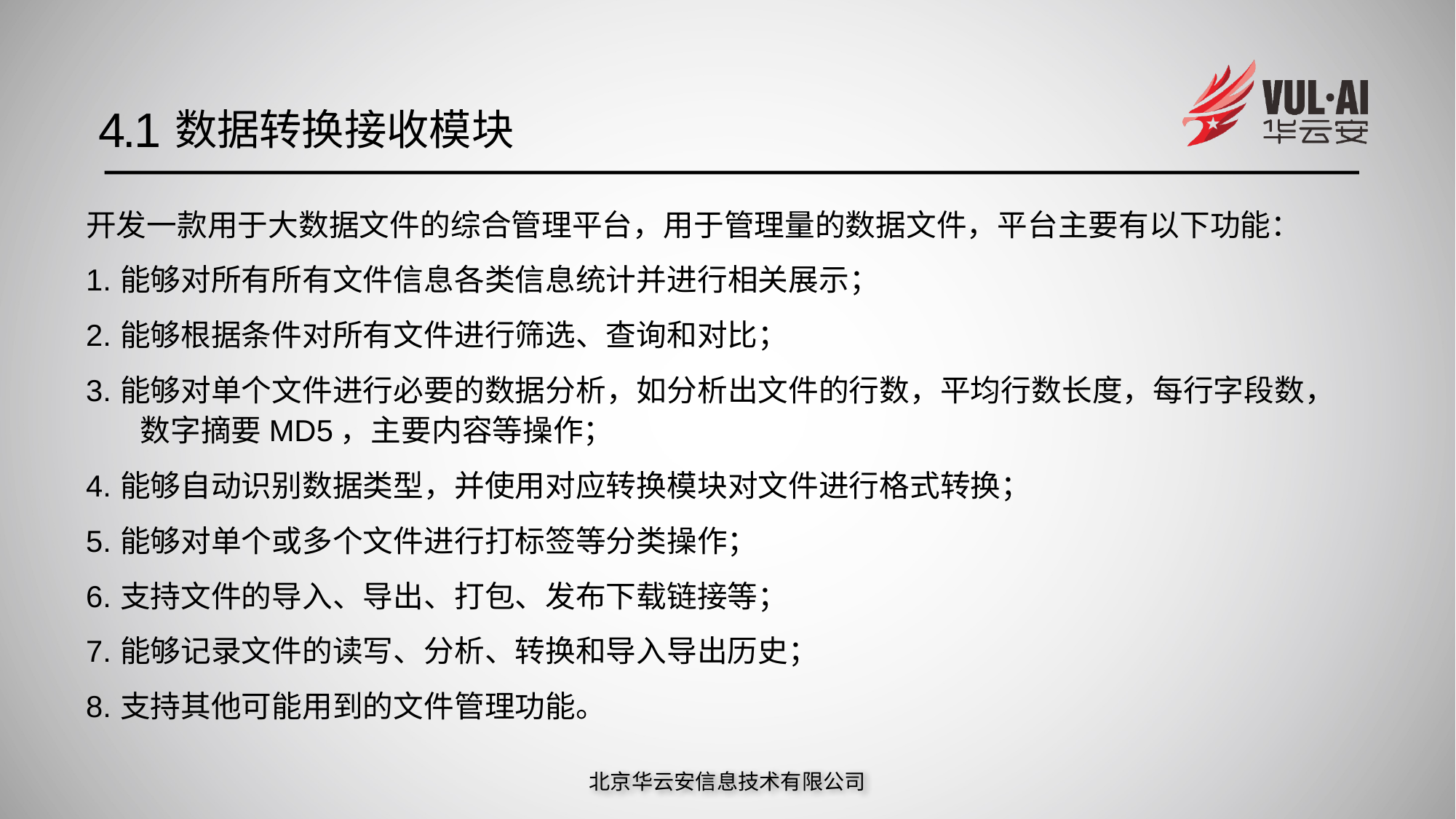

4.1
数据转换接收模块
开发一款用于大数据文件的综合管理平台，用于管理量的数据文件，平台主要有以下功能：
能够对所有所有文件信息各类信息统计并进行相关展示；
能够根据条件对所有文件进行筛选、查询和对比；
能够对单个文件进行必要的数据分析，如分析出文件的行数，平均行数长度，每行字段数，
   数字摘要MD5，主要内容等操作；
能够自动识别数据类型，并使用对应转换模块对文件进行格式转换；
能够对单个或多个文件进行打标签等分类操作；
支持文件的导入、导出、打包、发布下载链接等；
能够记录文件的读写、分析、转换和导入导出历史；
支持其他可能用到的文件管理功能。

北京华云安信息技术有限公司
17